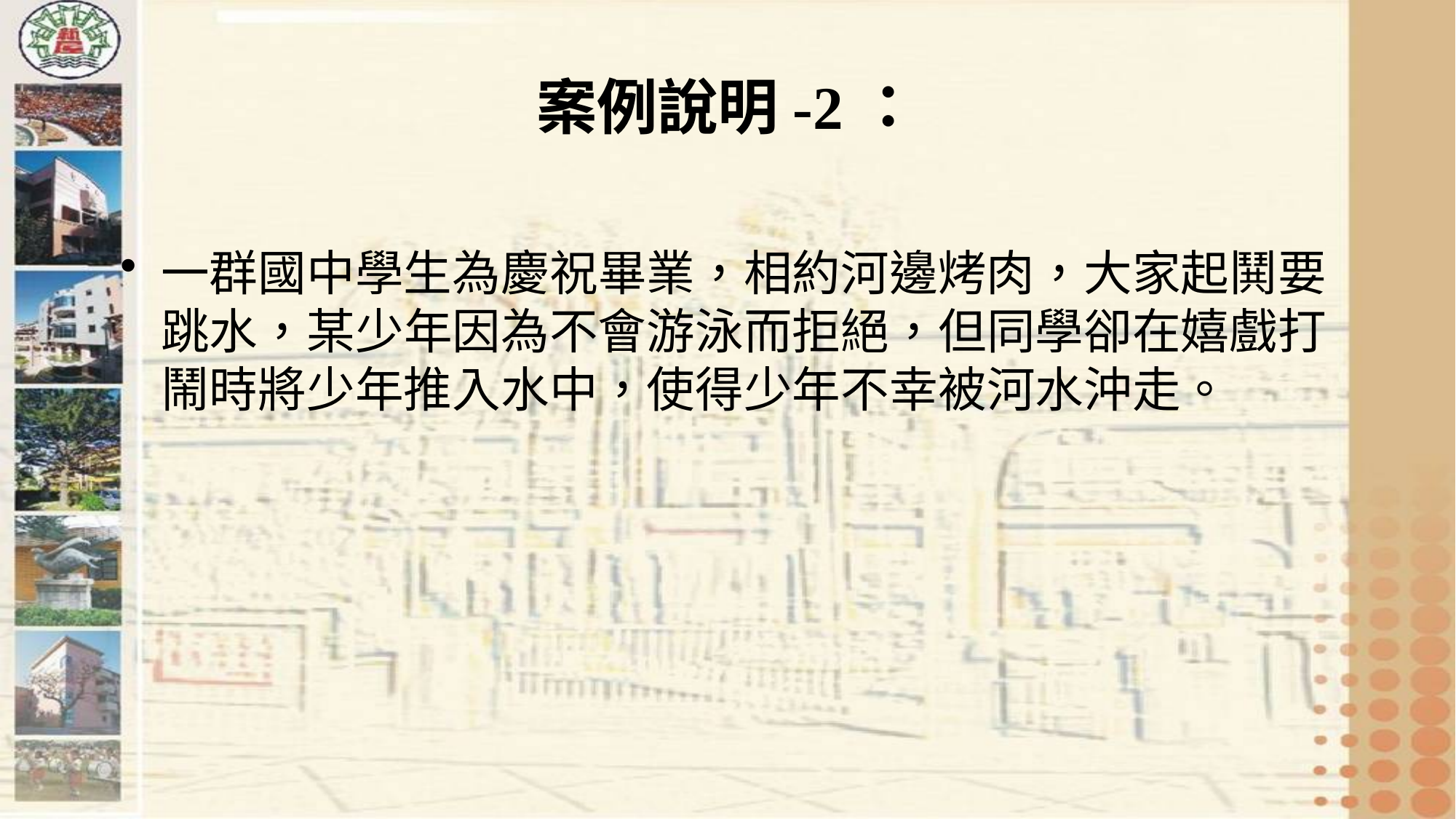

# 案例說明-2：
一群國中學生為慶祝畢業，相約河邊烤肉，大家起鬨要跳水，某少年因為不會游泳而拒絕，但同學卻在嬉戲打鬧時將少年推入水中，使得少年不幸被河水沖走。